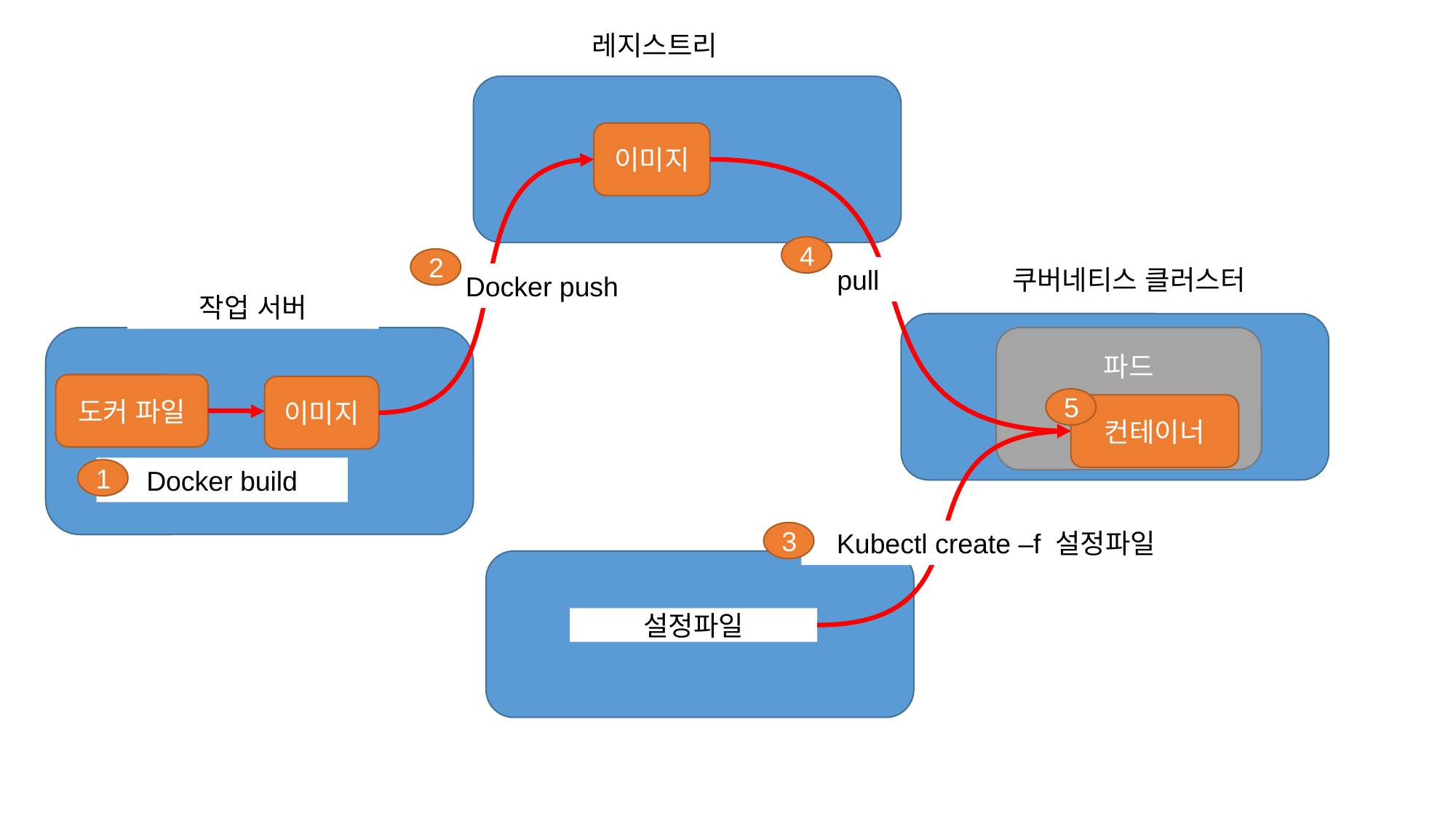

레지스트리

이미지
4
2
pull
쿠버네티스 클러스터
Docker push
작업 서버

파드

도커 파일
이미지
5
컨테이너
Docker build
1
Kubectl create –f 설정파일
3

설정파일